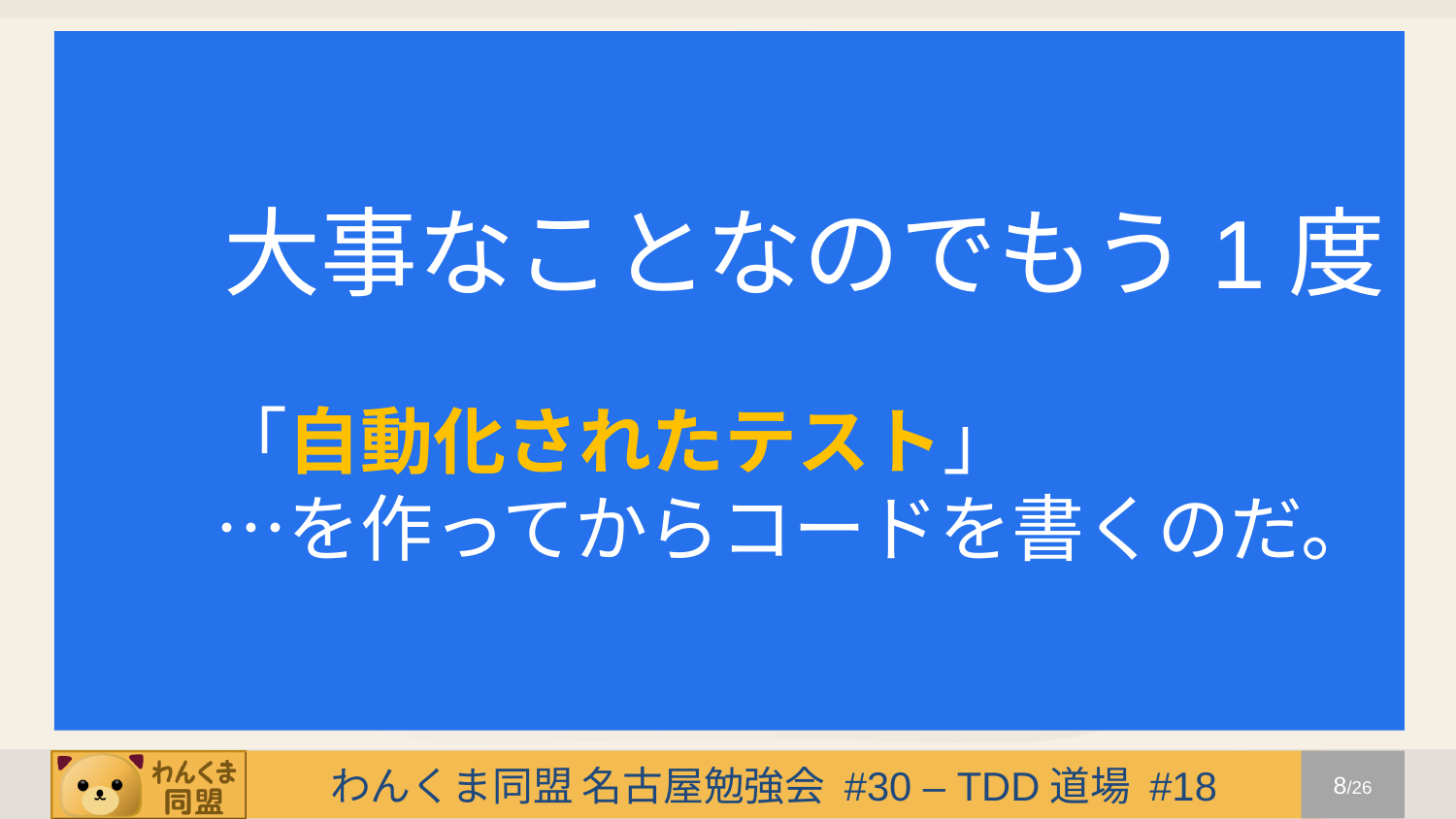

# 大事なことなのでもう1度 「自動化されたテスト」 …を作ってからコードを書くのだ。